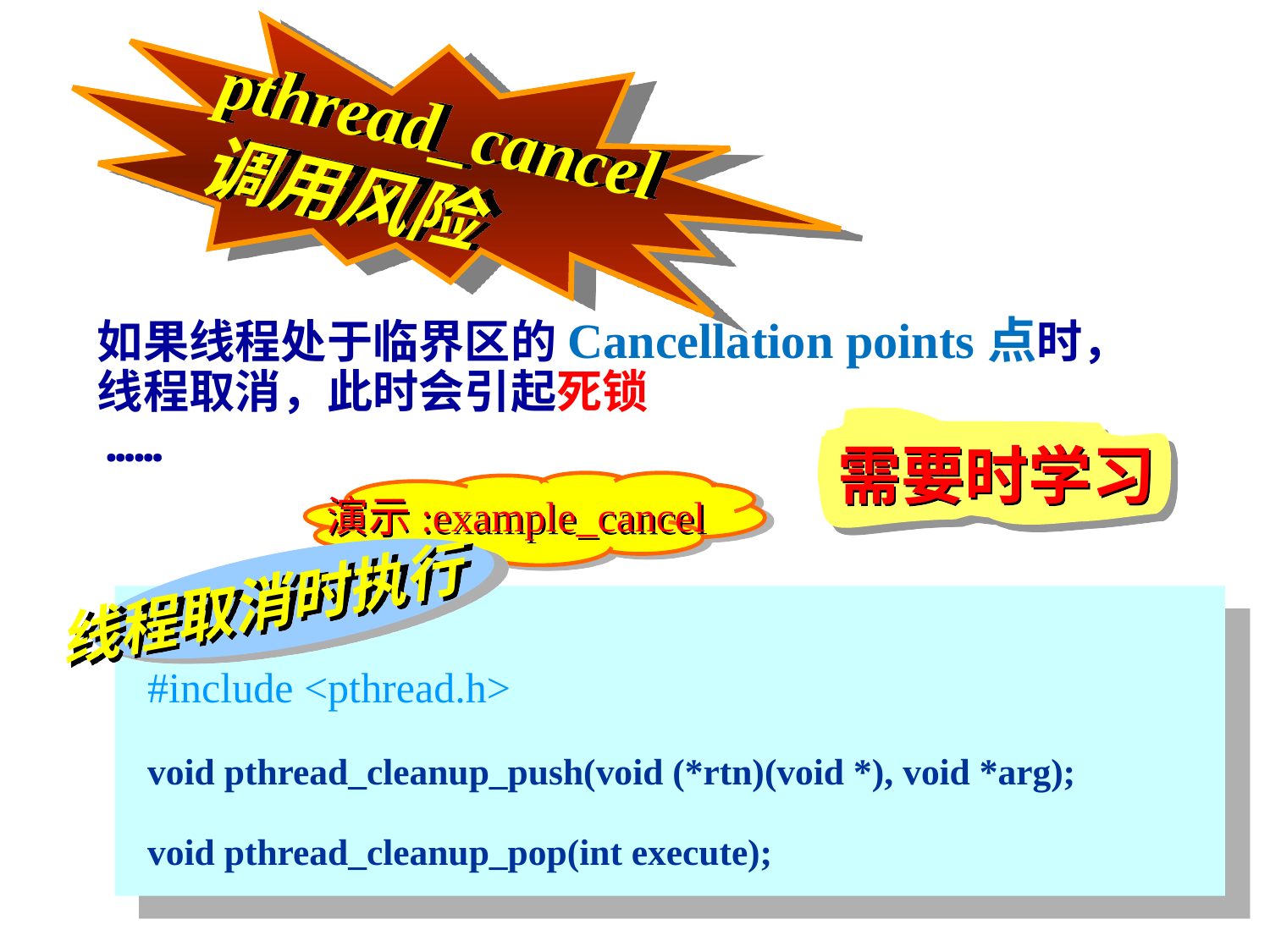

pthread_cancel
调用风险
如果线程处于临界区的Cancellation points点时，线程取消，此时会引起死锁

需要时学习
……

演示:example_cancel

线程取消时执行

#include <pthread.h>
void pthread_cleanup_push(void (*rtn)(void *), void *arg);
void pthread_cleanup_pop(int execute);